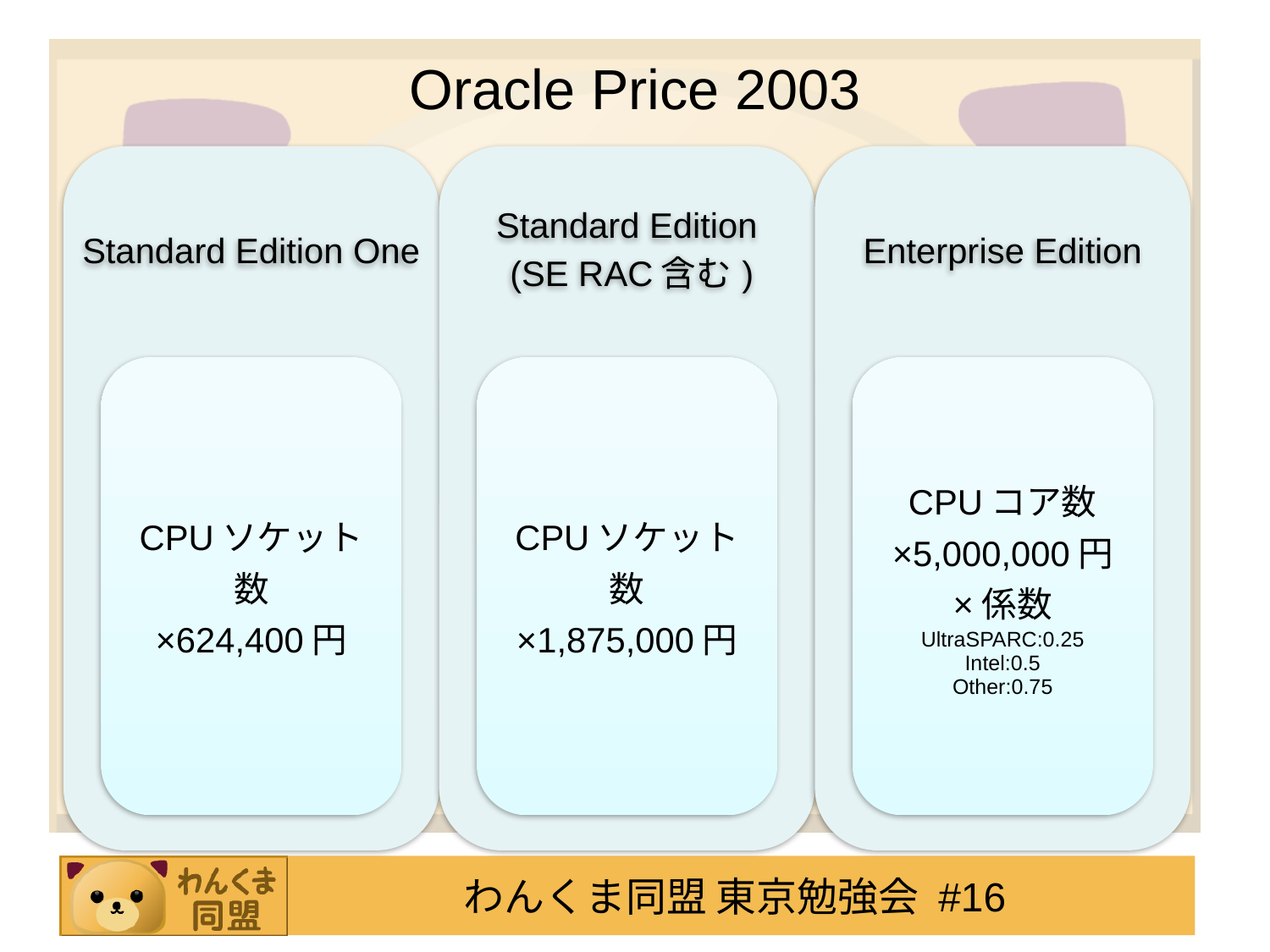

# Oracle Price 2003
Standard Edition One
CPUソケット数
×624,400円
Standard Edition
 (SE RAC含む)
CPUソケット数
×1,875,000円
Enterprise Edition
CPUコア数
×5,000,000円
×係数
UltraSPARC:0.25
Intel:0.5
Other:0.75